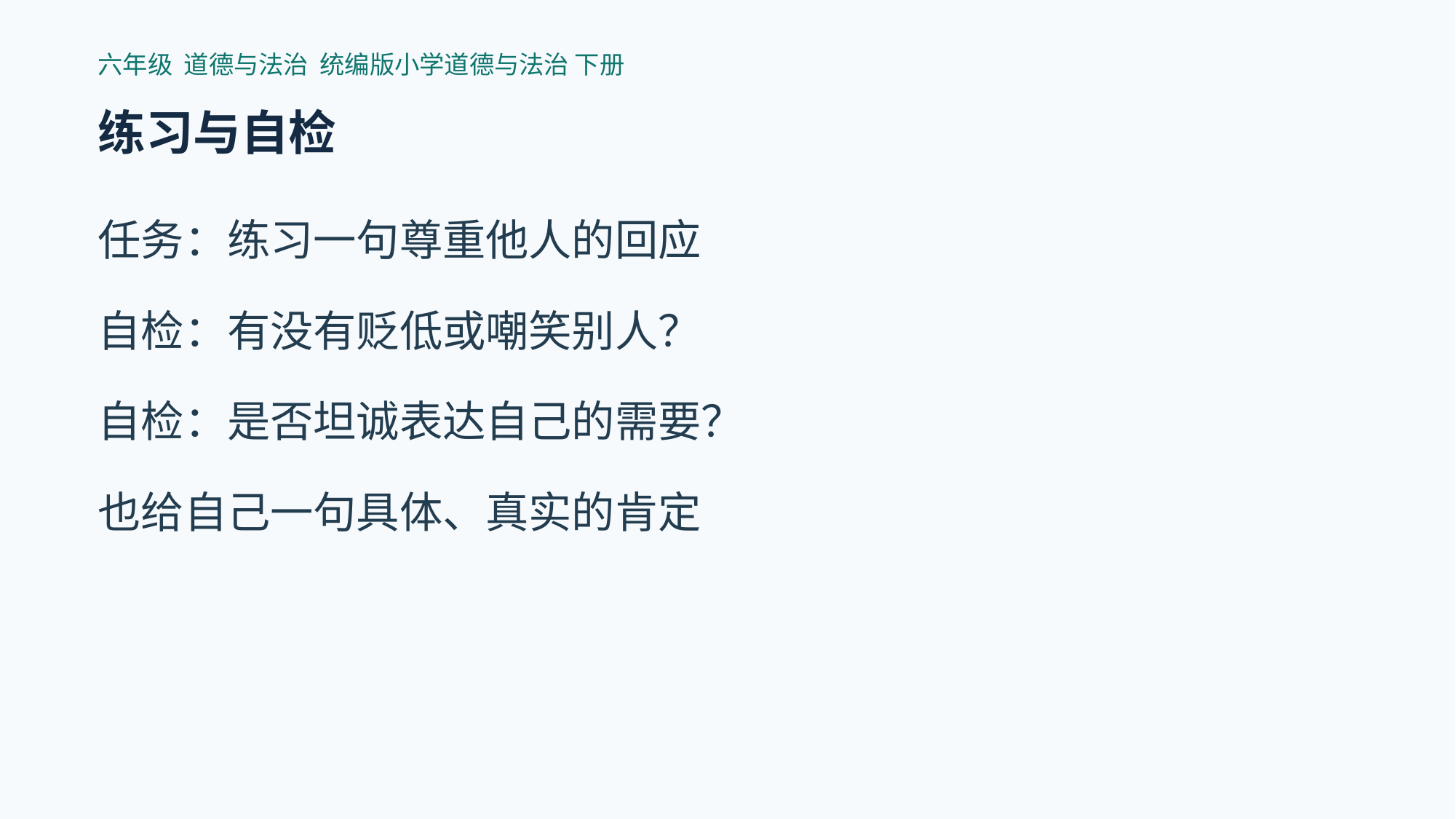

六年级  道德与法治  统编版小学道德与法治 下册
练习与自检
任务：练习一句尊重他人的回应
自检：有没有贬低或嘲笑别人？
自检：是否坦诚表达自己的需要？
也给自己一句具体、真实的肯定